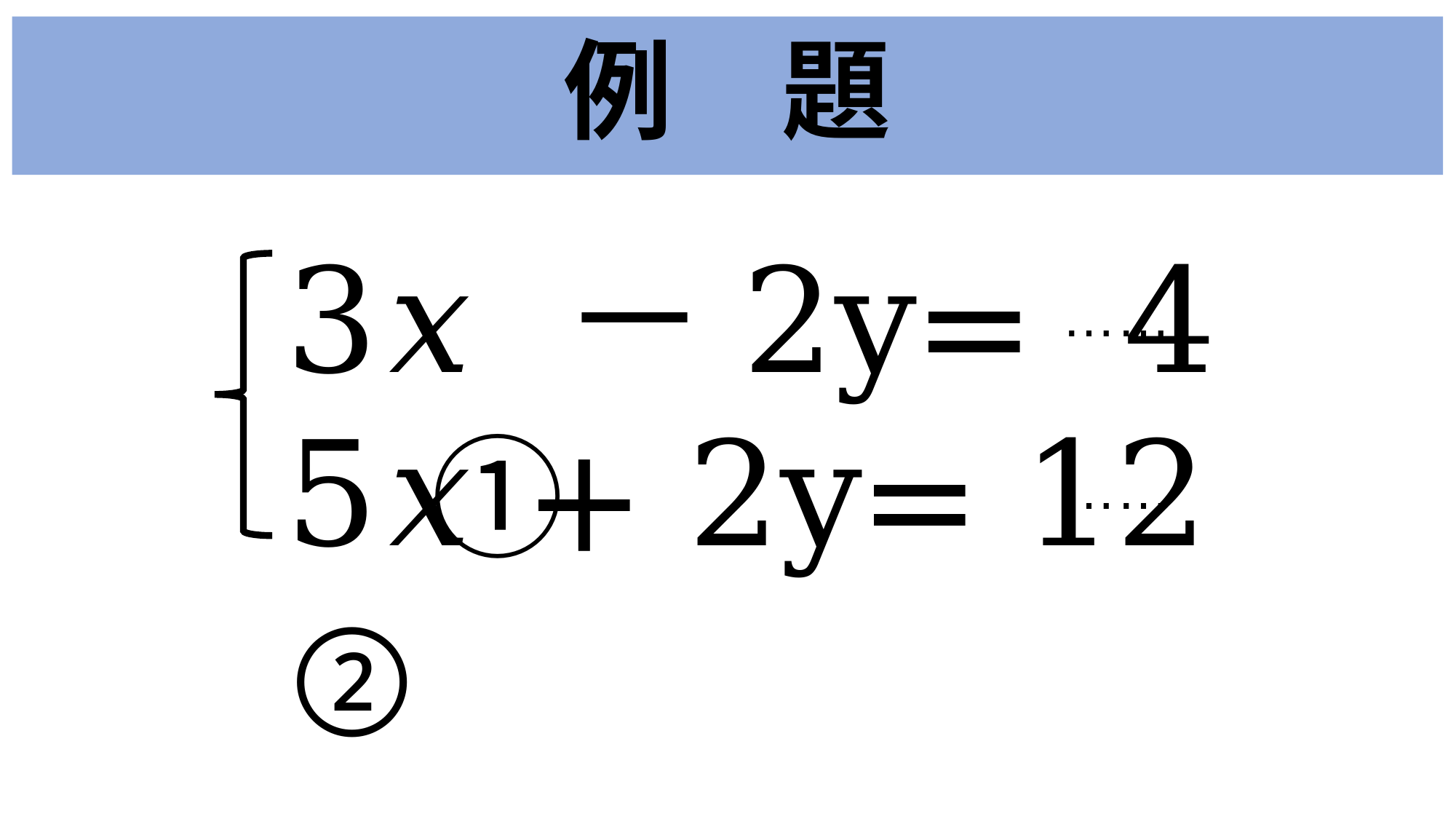

例　題
3𝑥 －2y=  4 　①
5𝑥 + 2y= 12    ②
……
……